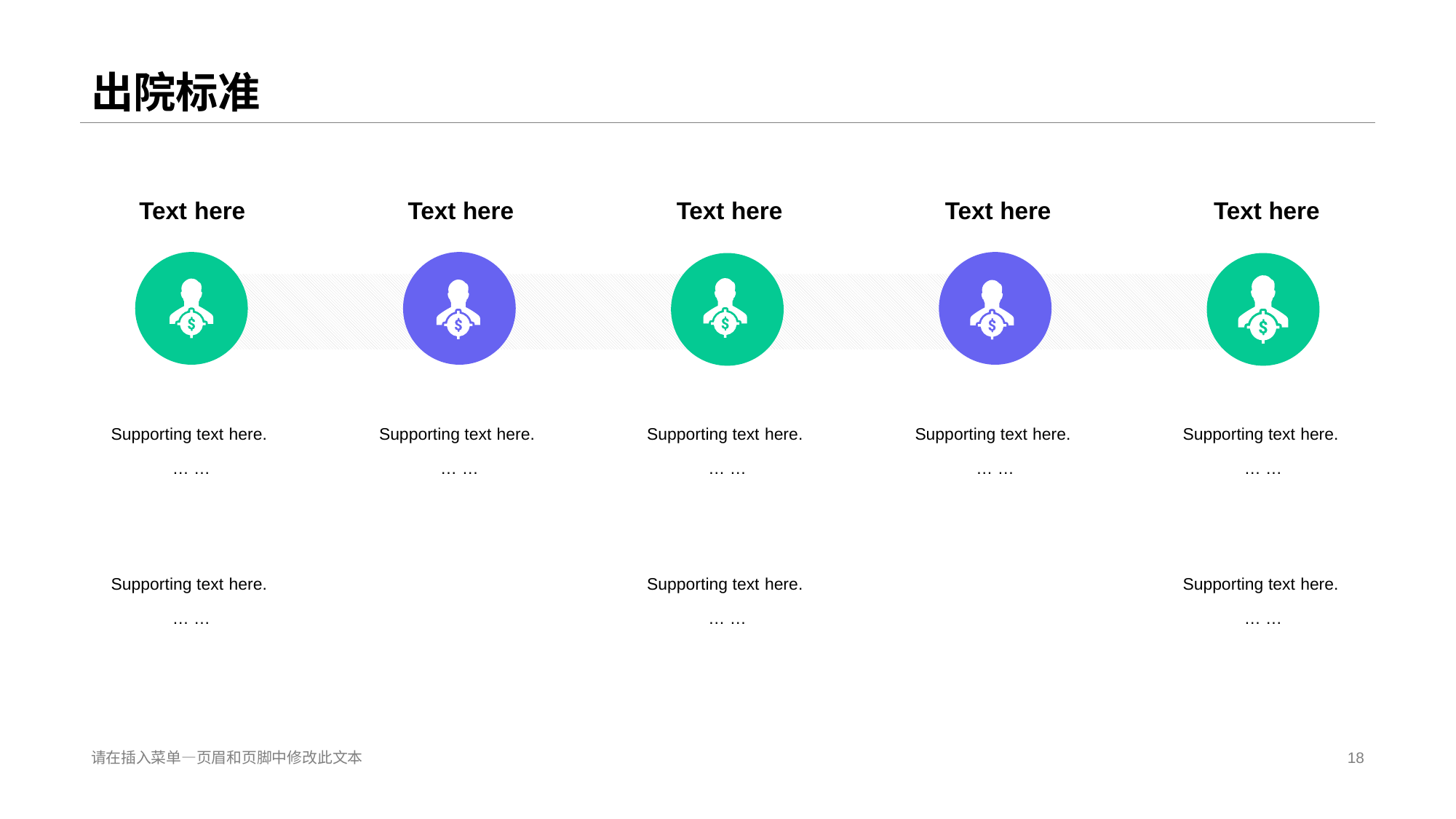

# 出院标准
Text  here
Text  here
Text  here
Text  here
Text  here

Supporting text  here.
… …
Supporting text  here.
… …
Supporting text  here.
… …
Supporting text  here.
… …
Supporting text  here.
… …
Supporting text  here.
… …
Supporting text  here.
… …
Supporting text  here.
… …
请在插入菜单—页眉和页脚中修改此文本
18